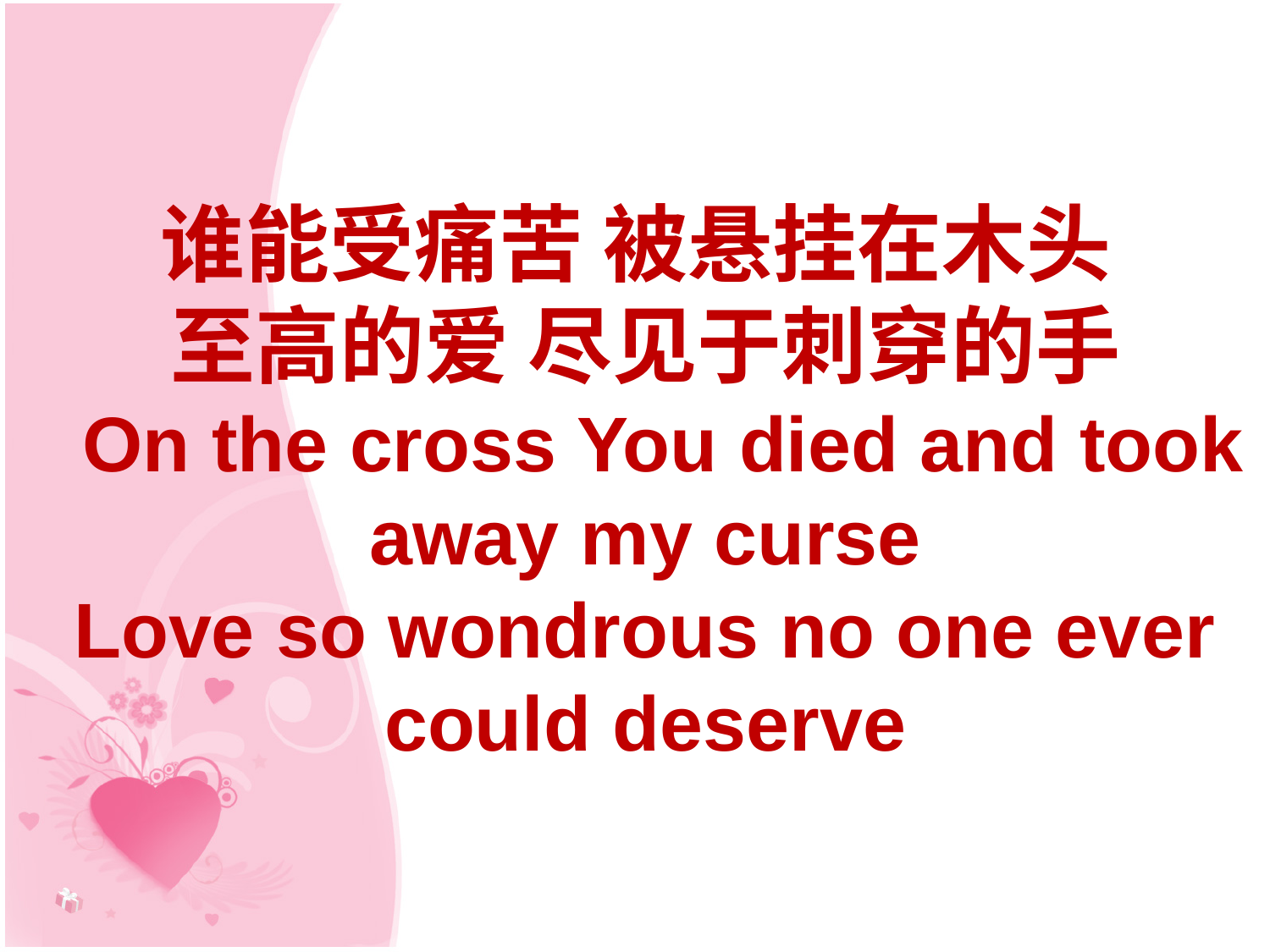

# 谁能受痛苦 被悬挂在木头 至高的爱 尽见于刺穿的手 On the cross You died and took away my curse Love so wondrous no one ever could deserve